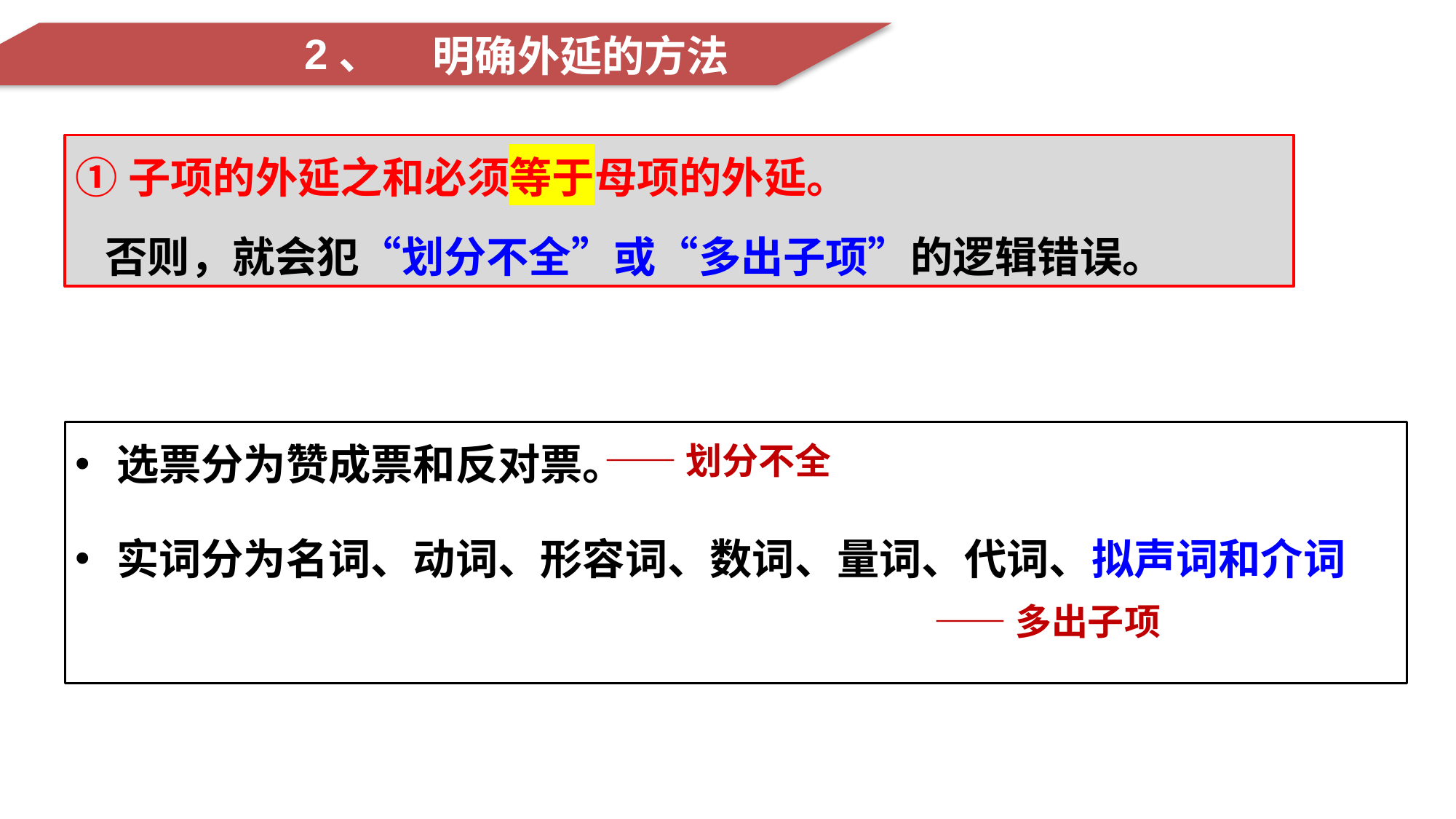

2、

明确外延的方法
①子项的外延之和必须等于母项的外延。
  否则，就会犯“划分不全”或“多出子项”的逻辑错误。
选票分为赞成票和反对票。
实词分为名词、动词、形容词、数词、量词、代词、拟声词和介词

——划分不全
——多出子项